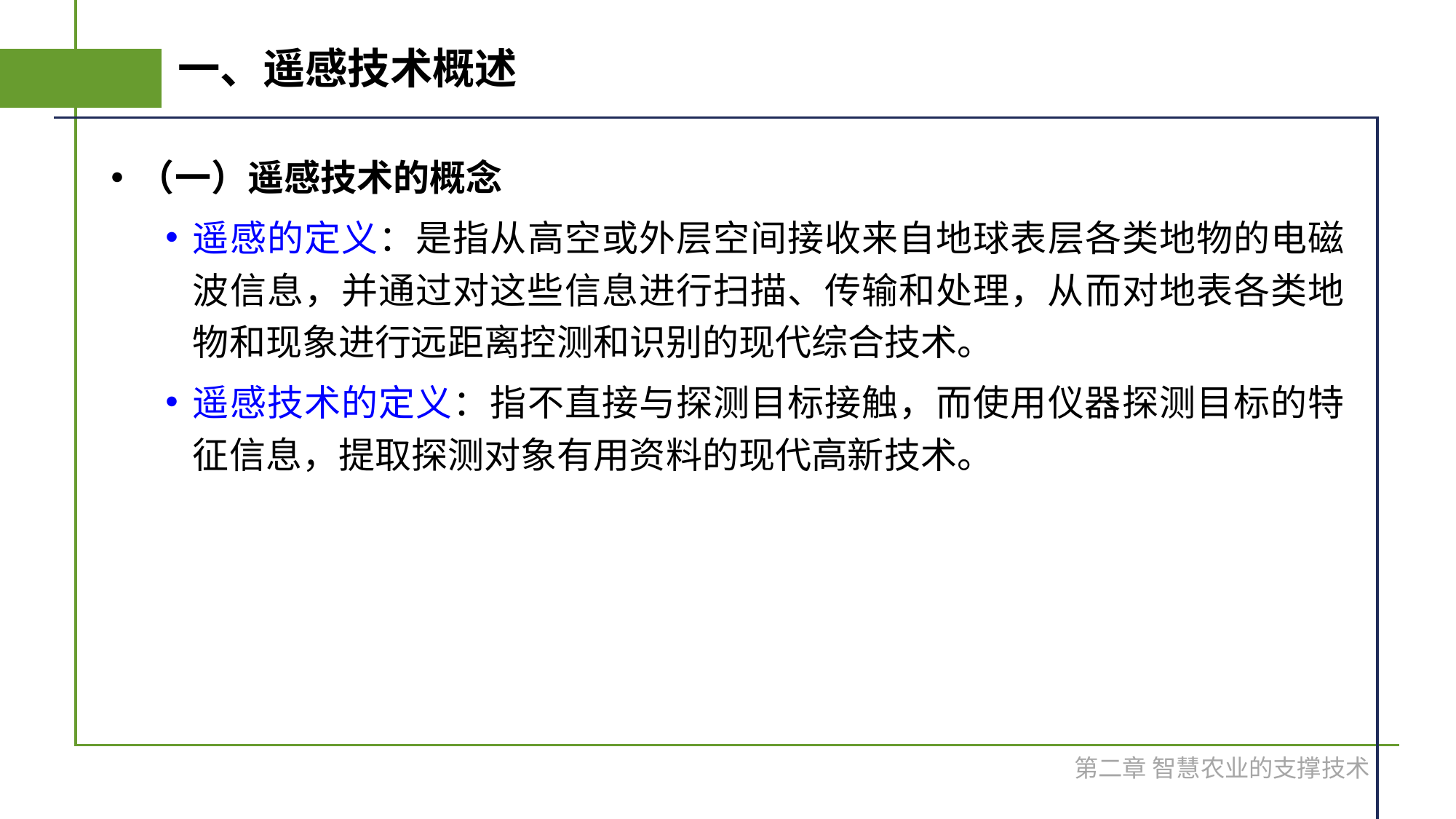

# 一、遥感技术概述
（一）遥感技术的概念
遥感的定义：是指从高空或外层空间接收来自地球表层各类地物的电磁波信息，并通过对这些信息进行扫描、传输和处理，从而对地表各类地物和现象进行远距离控测和识别的现代综合技术。
遥感技术的定义：指不直接与探测目标接触，而使用仪器探测目标的特征信息，提取探测对象有用资料的现代高新技术。

第二章 智慧农业的支撑技术